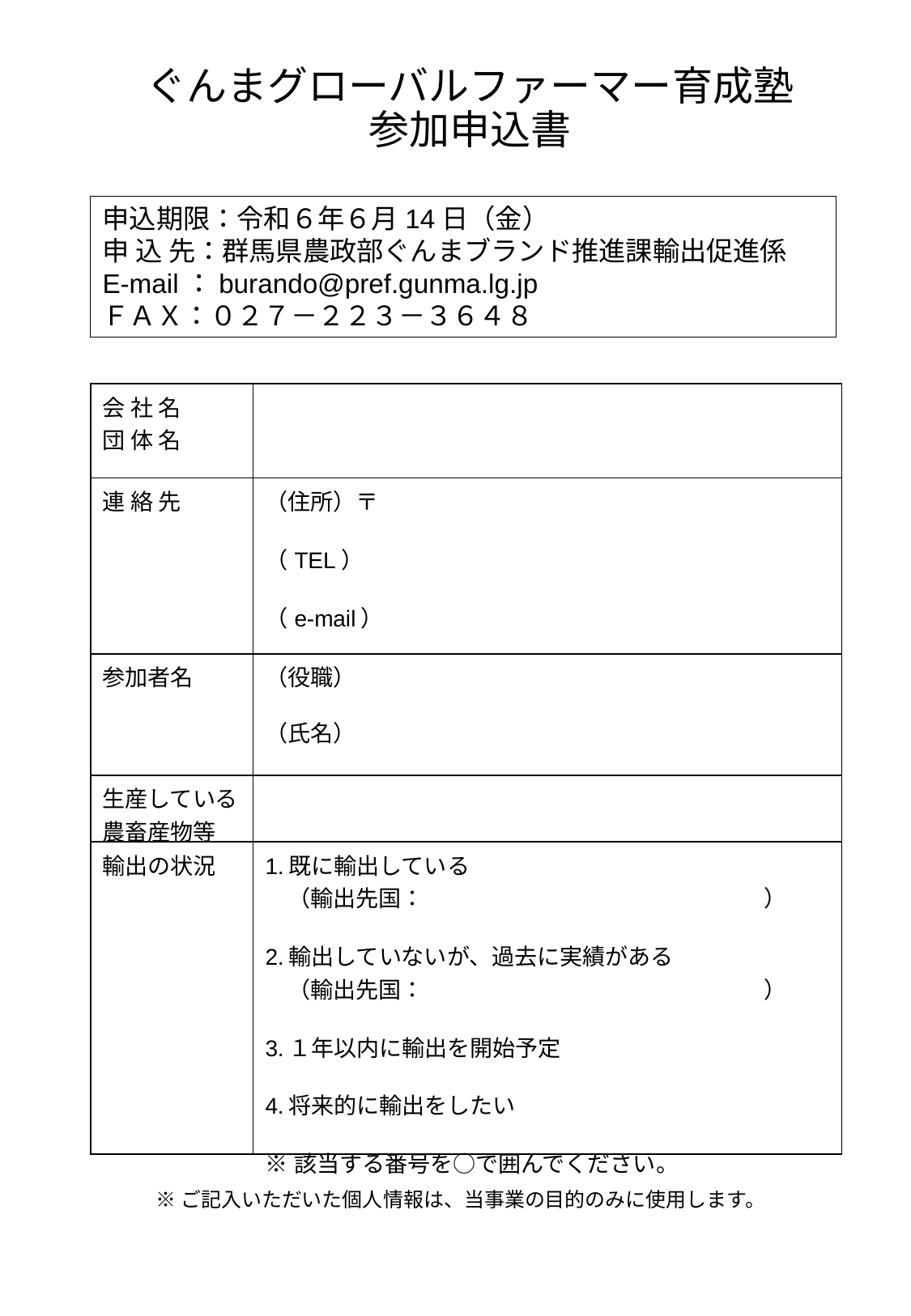

# ぐんまグローバルファーマー育成塾 参加申込書
申込期限：令和６年６月14日（金）
申 込 先：群馬県農政部ぐんまブランド推進課輸出促進係
E-mail：burando@pref.gunma.lg.jp
ＦＡＸ：０２７－２２３－３６４８
| 会 社 名 団 体 名 |  |
| --- | --- |
| 連 絡 先 | （住所）〒 （TEL） （e-mail） |
| 参加者名 | （役職） （氏名） |
| 生産している農畜産物等 |  |
| 輸出の状況 | 1.既に輸出している 　（輸出先国：　　　　　　　　　　　　　　　） 2.輸出していないが、過去に実績がある 　（輸出先国：　　　　　　　　　　　　　　　） 3.１年以内に輸出を開始予定 4.将来的に輸出をしたい ※該当する番号を○で囲んでください。 |
※ご記入いただいた個人情報は、当事業の目的のみに使用します。